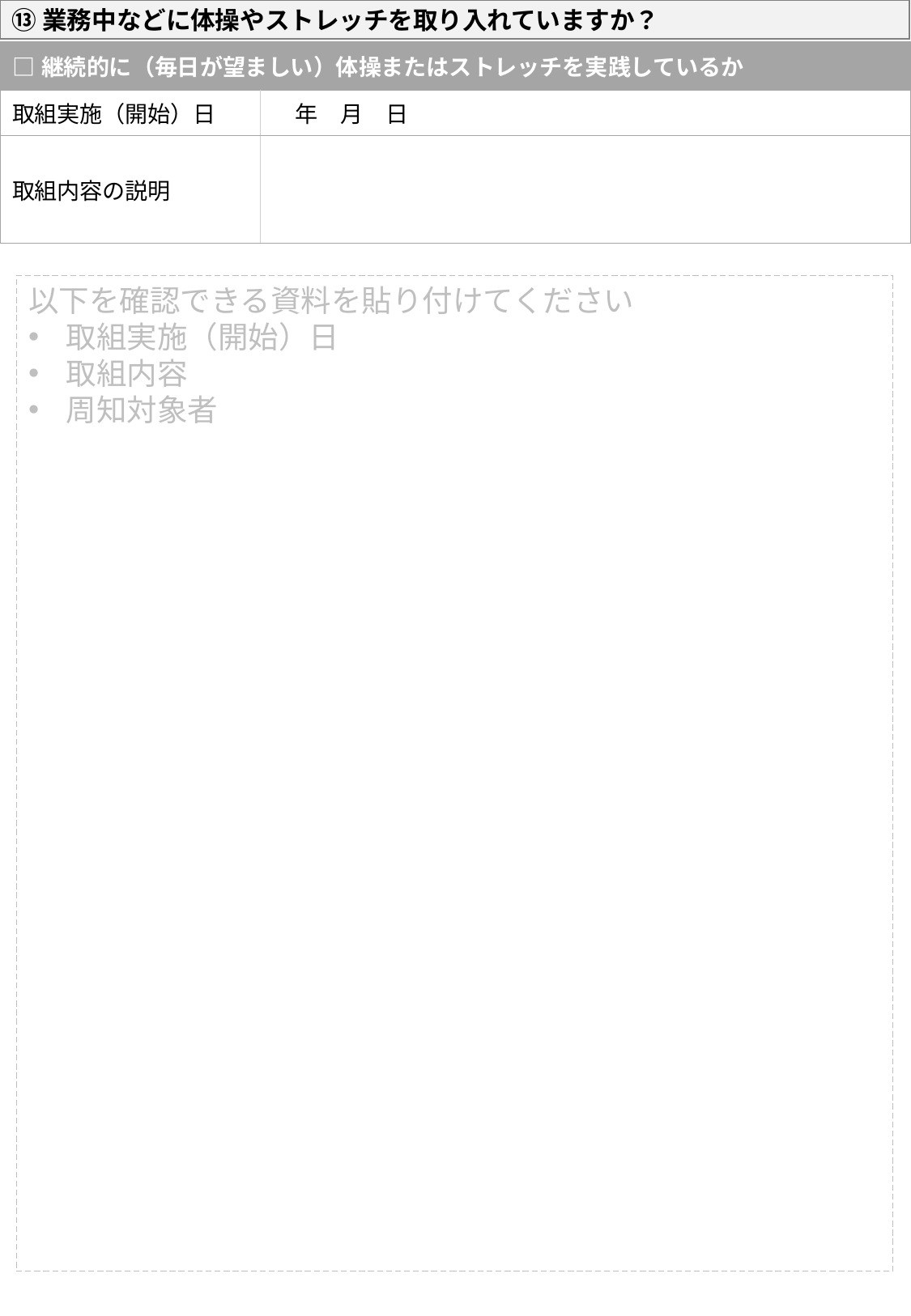

⑬業務中などに体操やストレッチを取り入れていますか？
| □継続的に（毎日が望ましい）体操またはストレッチを実践しているか |  |
| --- | --- |
| 取組実施（開始）日 | 年　月　日 |
| 取組内容の説明 |  |
事業所にて添付された資料の内容について詳しくご説明ください。
（ご自由に文言を変えてください。）
以下を確認できる資料を貼り付けてください
取組実施（開始）日
取組内容
周知対象者

体操またはストレッチの実施写真のみではなく、実施についての周知文もご提出ください。